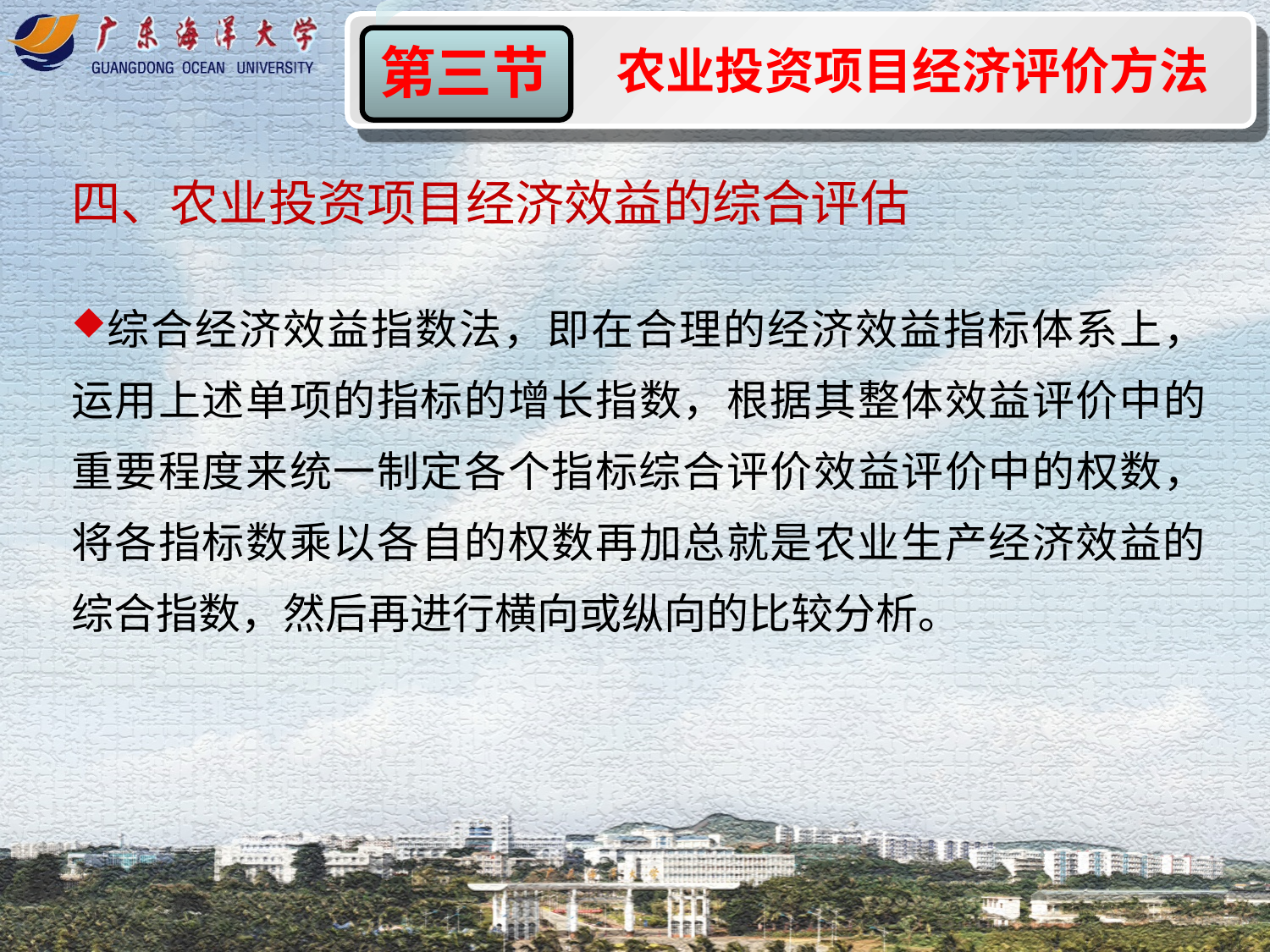

农业投资项目经济评价方法

第三节
四、农业投资项目经济效益的综合评估
综合经济效益指数法，即在合理的经济效益指标体系上，运用上述单项的指标的增长指数，根据其整体效益评价中的重要程度来统一制定各个指标综合评价效益评价中的权数，将各指标数乘以各自的权数再加总就是农业生产经济效益的综合指数，然后再进行横向或纵向的比较分析。